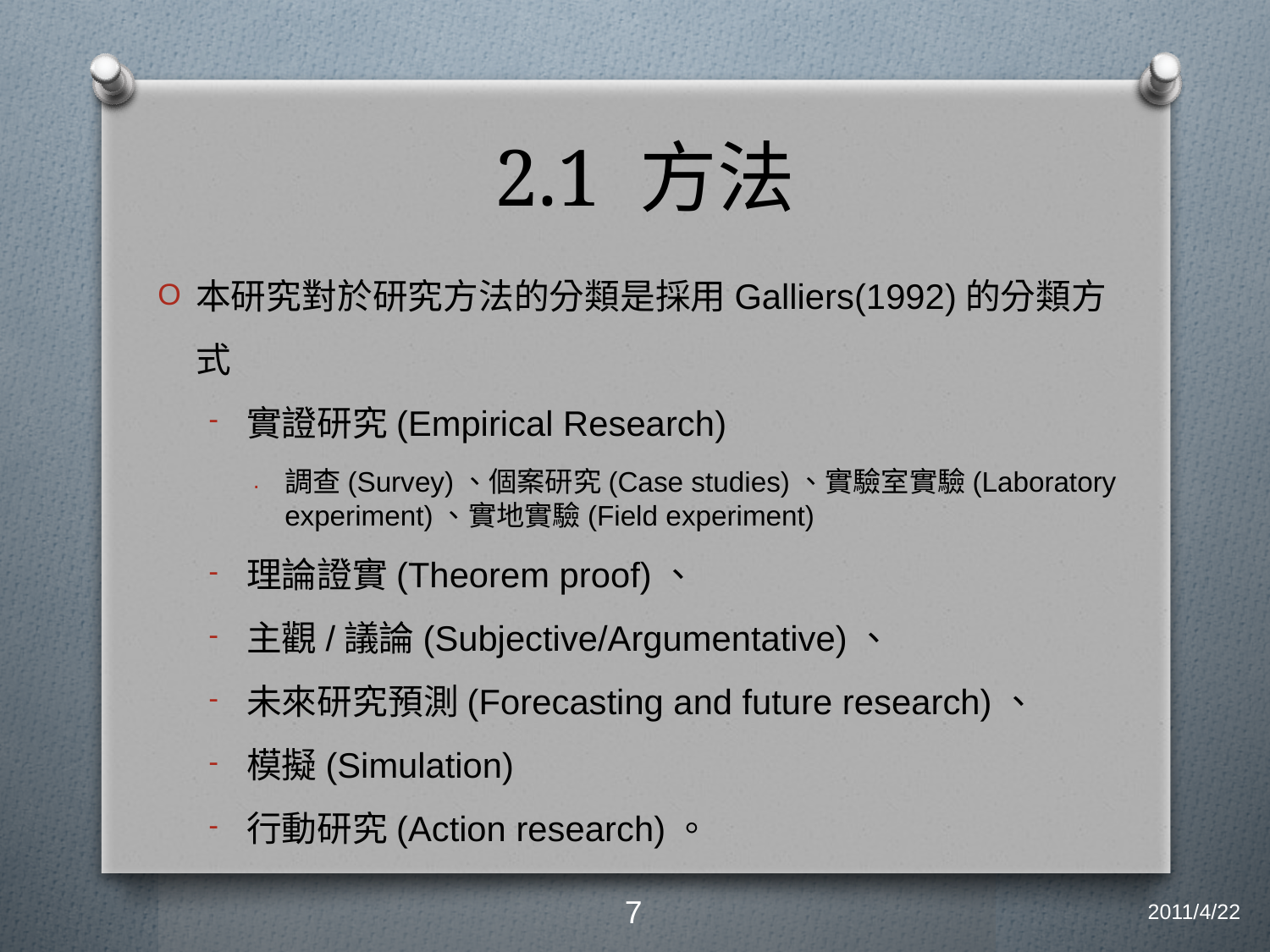

# 2.1 方法
本研究對於研究方法的分類是採用Galliers(1992)的分類方式
實證研究(Empirical Research)
調查(Survey)、個案研究(Case studies)、實驗室實驗(Laboratory experiment)、實地實驗(Field experiment)
理論證實(Theorem proof)、
主觀/議論(Subjective/Argumentative)、
未來研究預測(Forecasting and future research)、
模擬(Simulation)
行動研究(Action research)。
7
2011/4/22